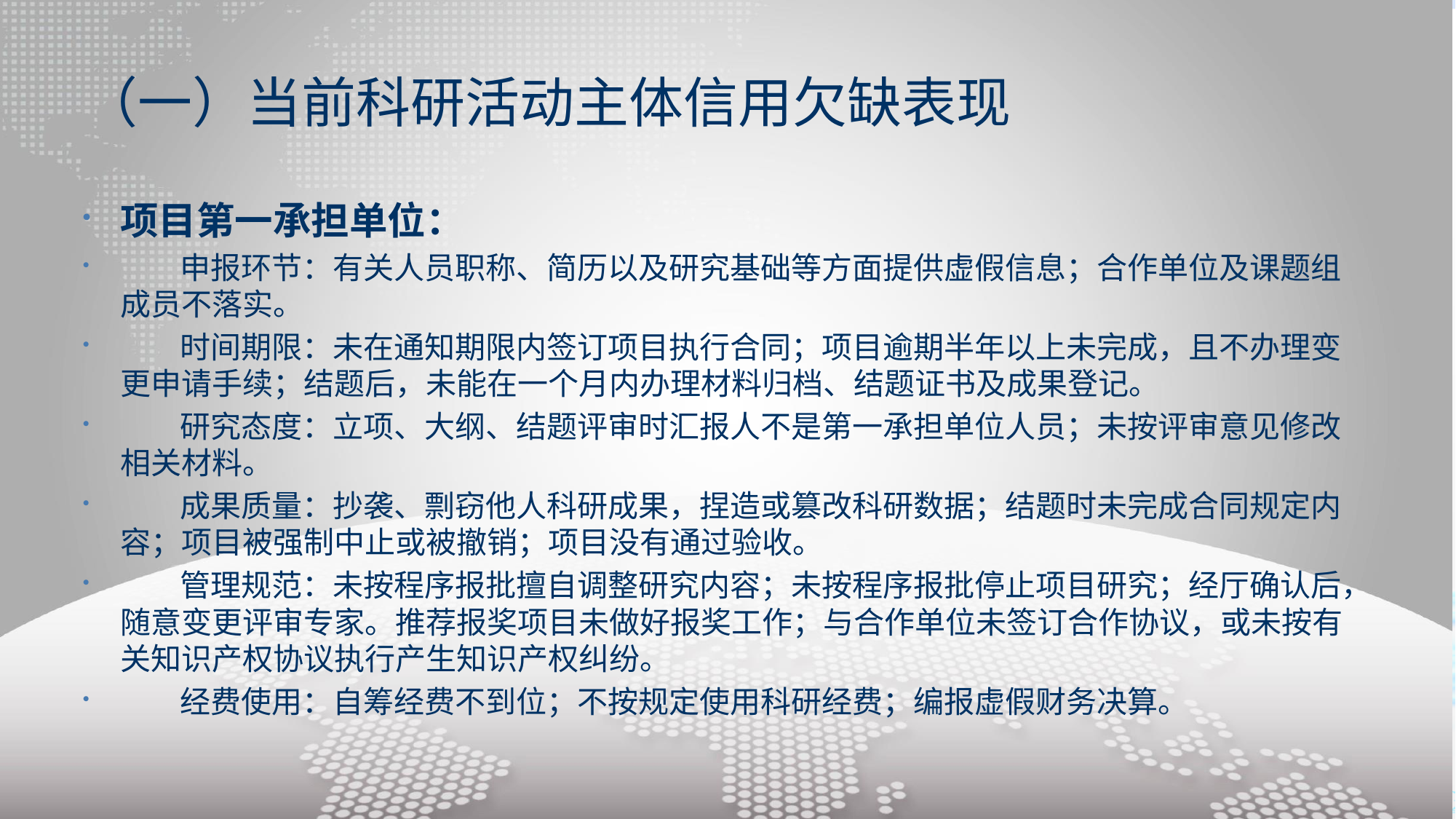

# （一）当前科研活动主体信用欠缺表现
项目第一承担单位：
        申报环节：有关人员职称、简历以及研究基础等方面提供虚假信息；合作单位及课题组成员不落实。
        时间期限：未在通知期限内签订项目执行合同；项目逾期半年以上未完成，且不办理变更申请手续；结题后，未能在一个月内办理材料归档、结题证书及成果登记。
        研究态度：立项、大纲、结题评审时汇报人不是第一承担单位人员；未按评审意见修改相关材料。
        成果质量：抄袭、剽窃他人科研成果，捏造或篡改科研数据；结题时未完成合同规定内容；项目被强制中止或被撤销；项目没有通过验收。
        管理规范：未按程序报批擅自调整研究内容；未按程序报批停止项目研究；经厅确认后，随意变更评审专家。推荐报奖项目未做好报奖工作；与合作单位未签订合作协议，或未按有关知识产权协议执行产生知识产权纠纷。
        经费使用：自筹经费不到位；不按规定使用科研经费；编报虚假财务决算。